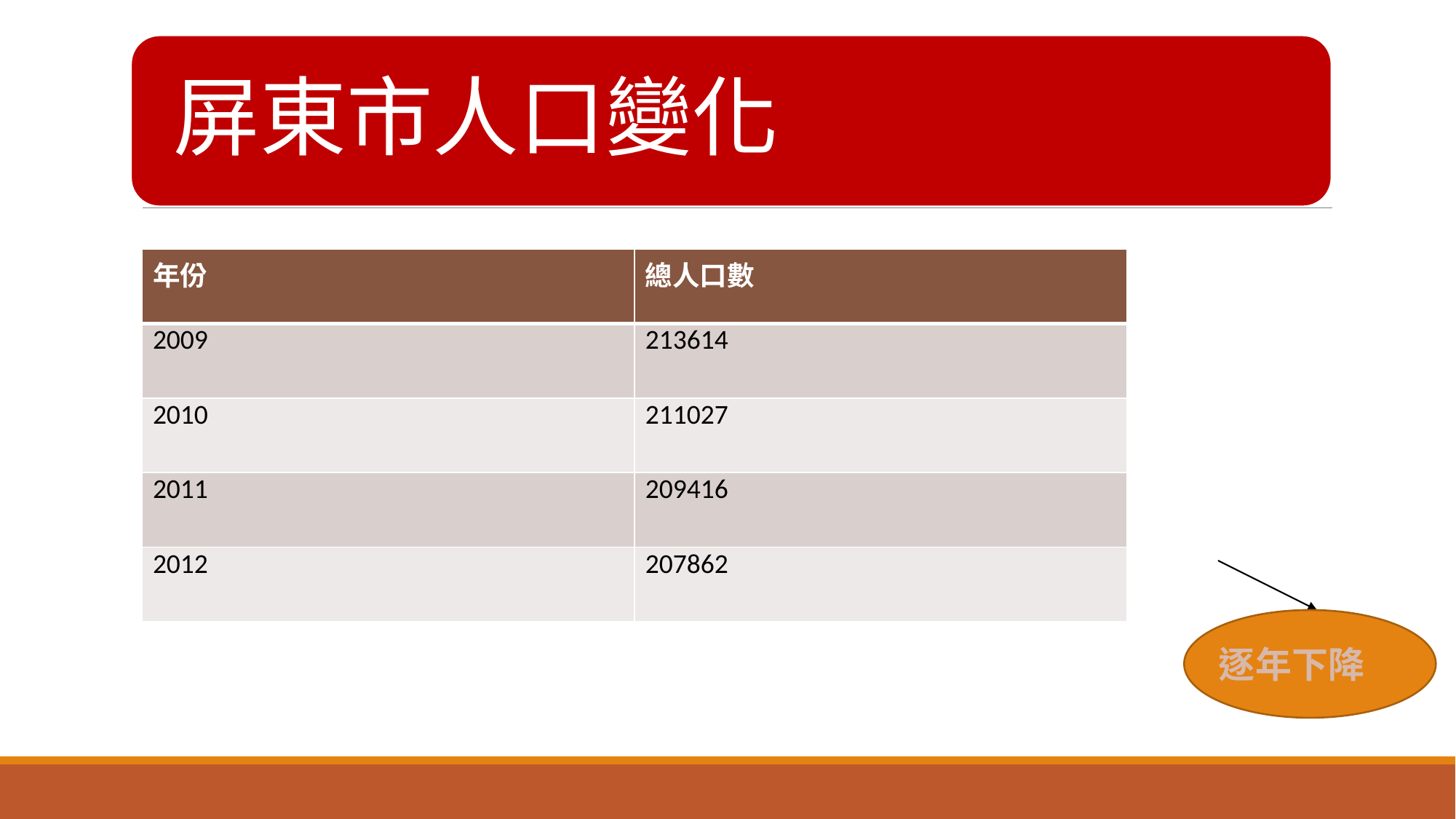

屏東市人口變化
| 年份 | 總人口數 |
| --- | --- |
| 2009 | 213614 |
| 2010 | 211027 |
| 2011 | 209416 |
| 2012 | 207862 |

逐年下降